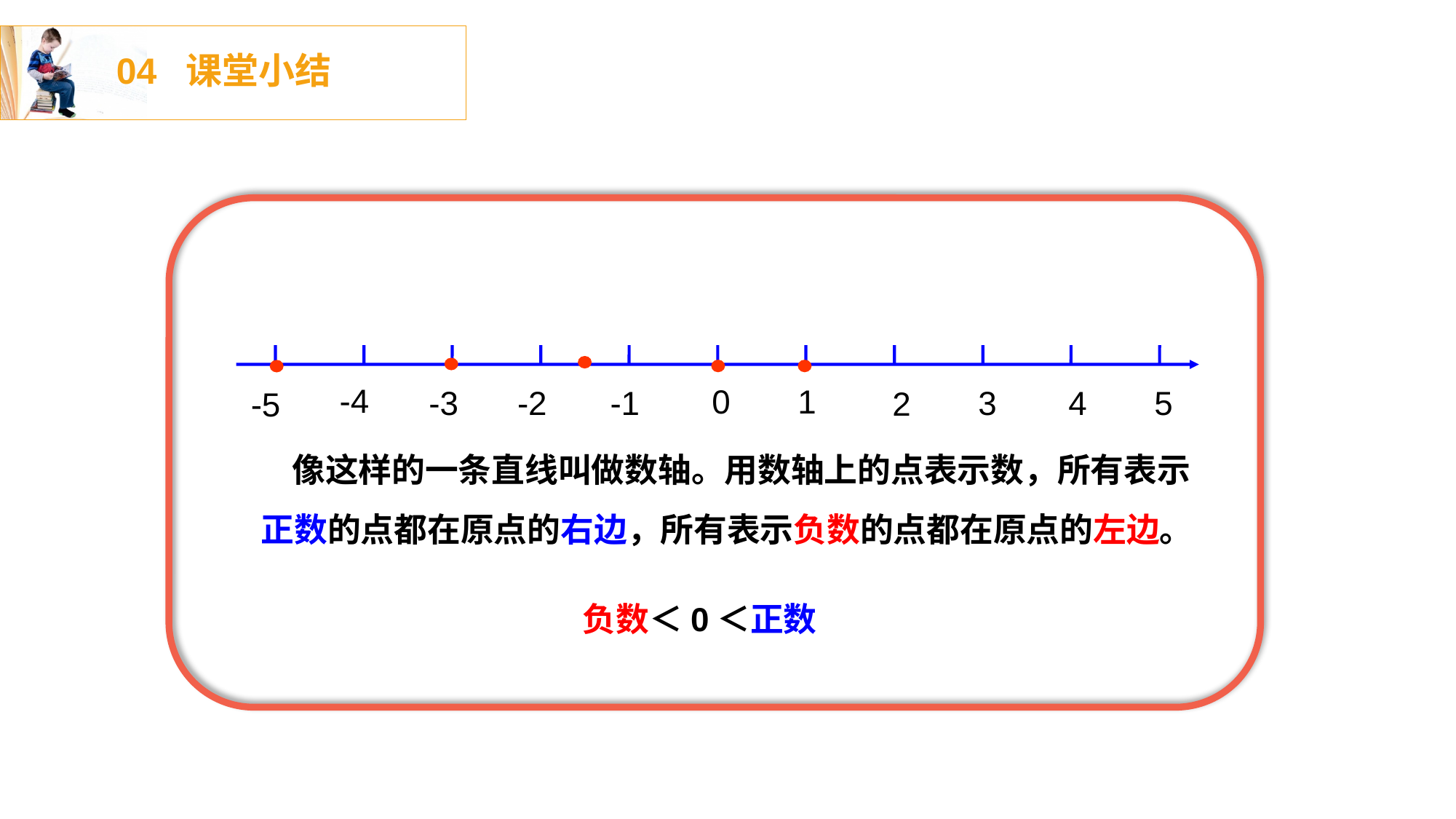

04  课堂小结

-4
0
1
-2
-1
5
-3
3
4
2
-5
   像这样的一条直线叫做数轴。用数轴上的点表示数，所有表示正数的点都在原点的右边，所有表示负数的点都在原点的左边。
负数＜0＜正数